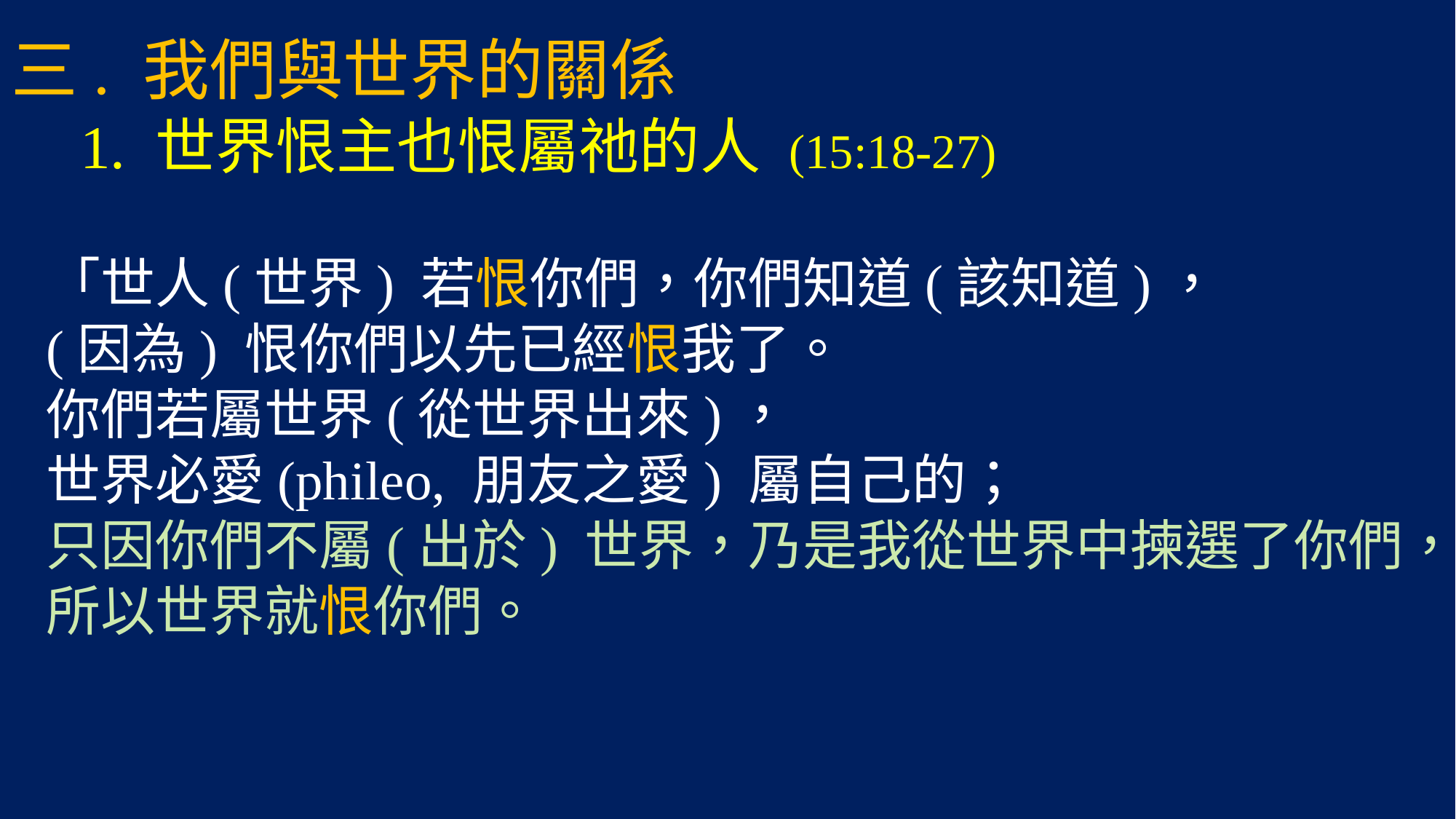

# 三. 我們與世界的關係 1. 世界恨主也恨屬祂的人 (15:18-27)
「世人(世界) 若恨你們，你們知道(該知道)，
(因為) 恨你們以先已經恨我了。
你們若屬世界(從世界出來)，
世界必愛(phileo, 朋友之愛) 屬自己的；
只因你們不屬(出於) 世界，乃是我從世界中揀選了你們，
所以世界就恨你們。